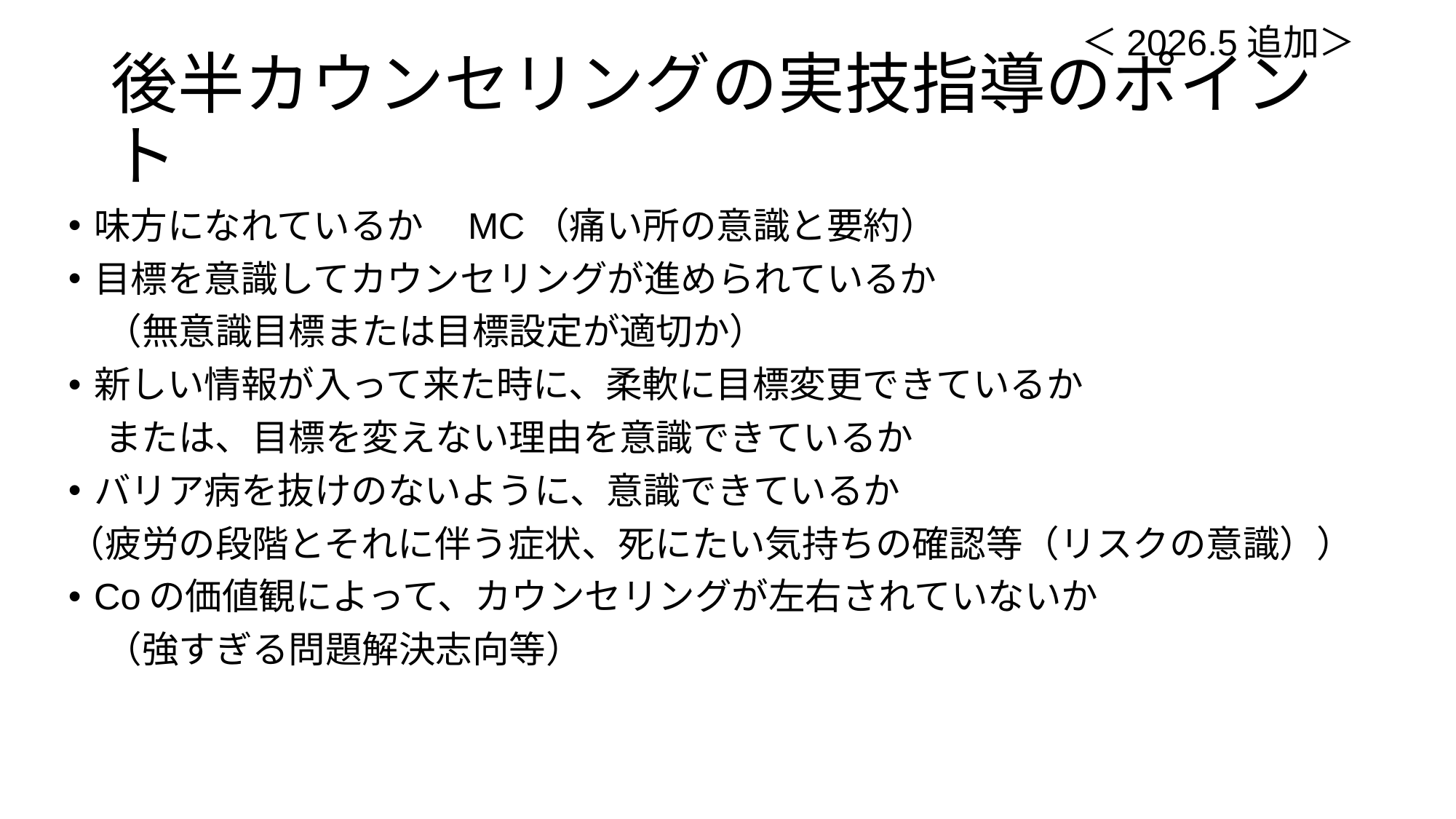

＜2026.5追加＞
# 後半カウンセリングの実技指導のポイント
味方になれているか　MC（痛い所の意識と要約）
目標を意識してカウンセリングが進められているか
　（無意識目標または目標設定が適切か）
新しい情報が入って来た時に、柔軟に目標変更できているか
　または、目標を変えない理由を意識できているか
バリア病を抜けのないように、意識できているか
（疲労の段階とそれに伴う症状、死にたい気持ちの確認等（リスクの意識））
Coの価値観によって、カウンセリングが左右されていないか
　（強すぎる問題解決志向等）